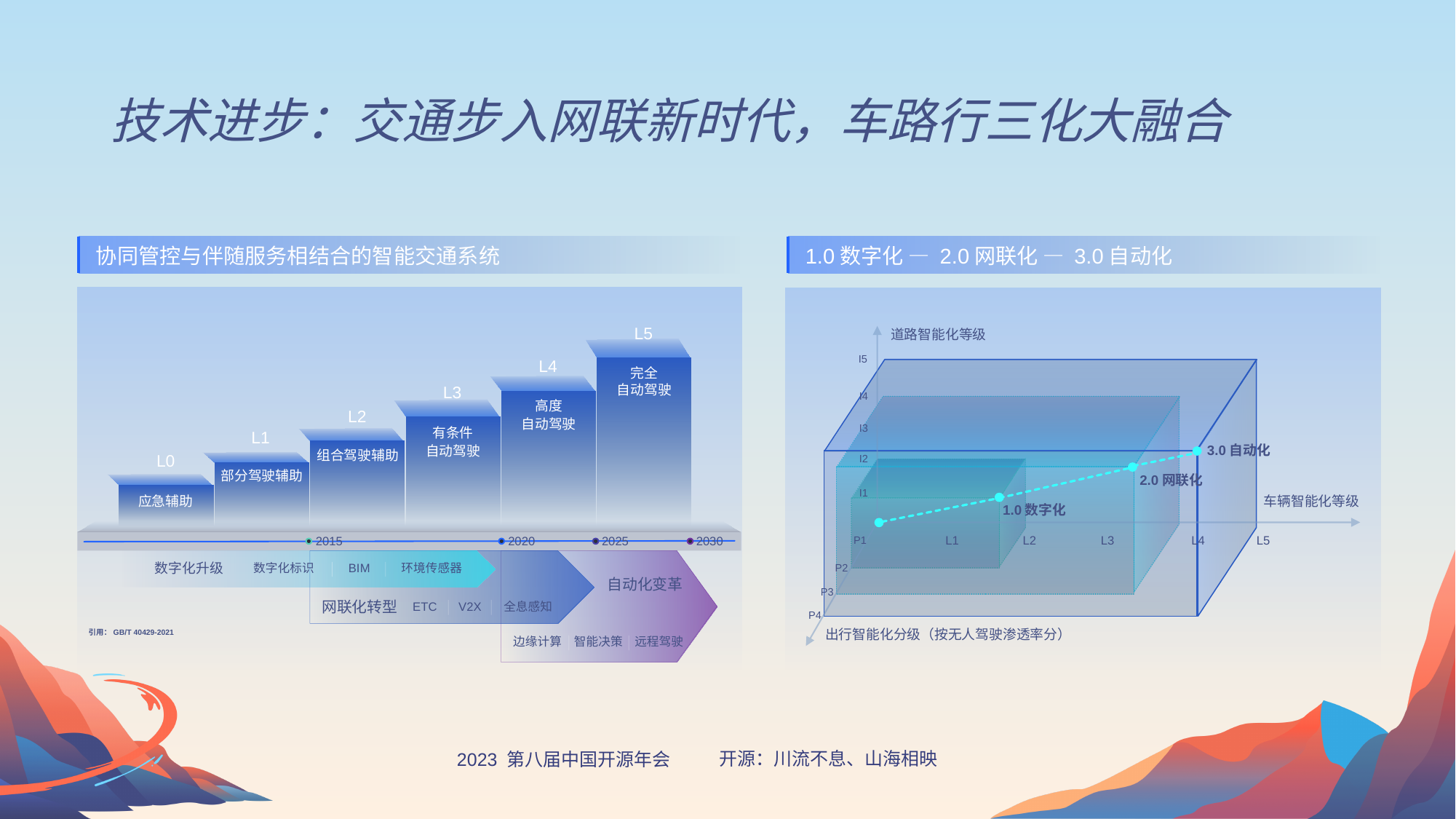

# 技术进步：交通步入网联新时代，车路行三化大融合

协同管控与伴随服务相结合的智能交通系统

1.0数字化 — 2.0网联化 — 3.0自动化

道路智能化等级
L5

I5
L4

完全
自动驾驶

L3
I4

高度
自动驾驶

L2

I3
有条件
自动驾驶
L1

3.0自动化

组合驾驶辅助
I2
L0

2.0网联化
部分驾驶辅助

I1

车辆智能化等级
应急辅助

1.0数字化

P1
L1
L2
L3
L4
L5

2015
2020
2025
2030

P2
数字化升级
数字化标识
BIM
环境传感器
自动化变革
P3
网联化转型
ETC
V2X
全息感知
P4
引用：GB/T 40429-2021
出行智能化分级（按无人驾驶渗透率分）
远程驾驶
边缘计算
智能决策